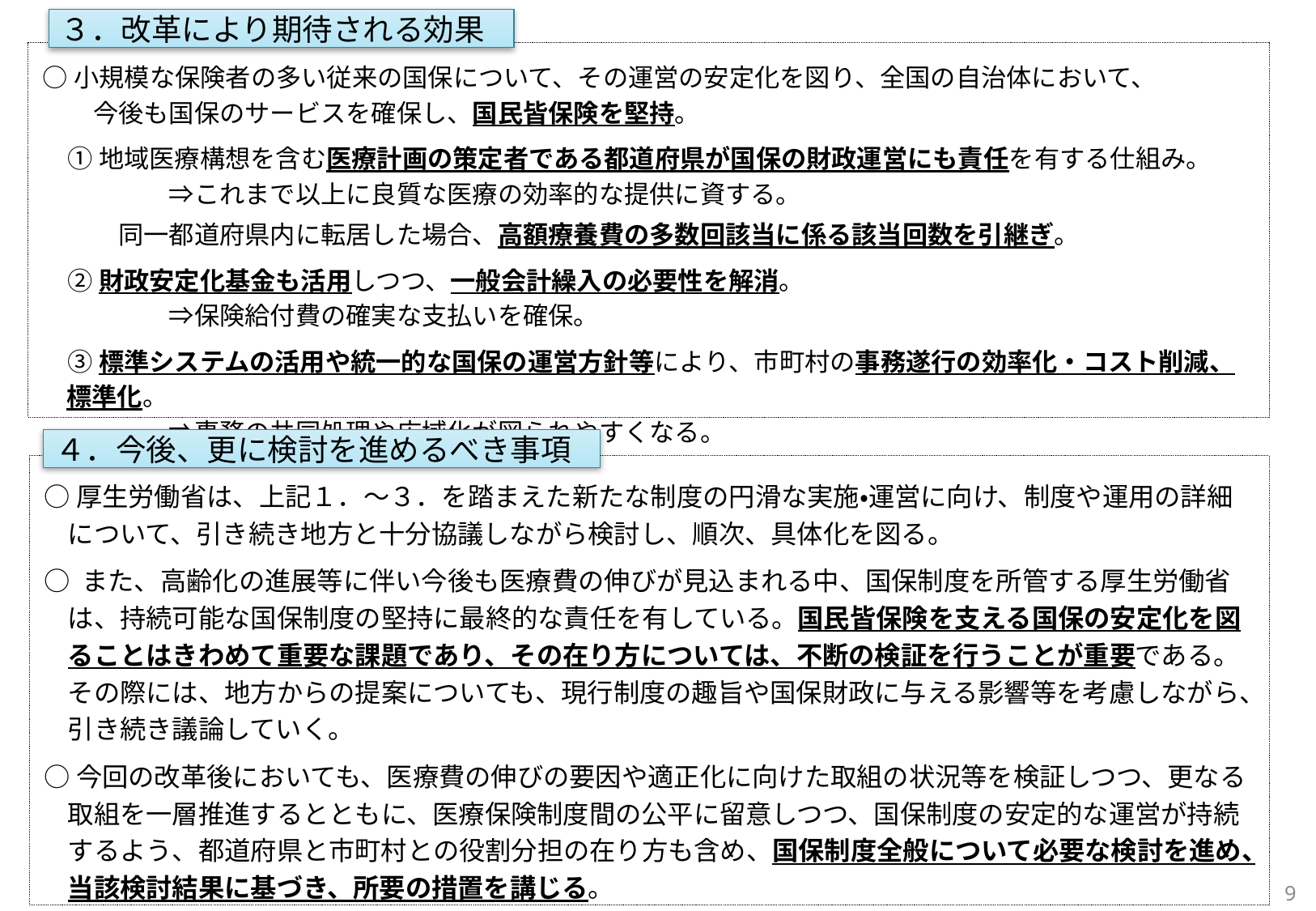

３．改革により期待される効果
○小規模な保険者の多い従来の国保について、その運営の安定化を図り、全国の自治体において、
　　今後も国保のサービスを確保し、国民皆保険を堅持。
　① 地域医療構想を含む医療計画の策定者である都道府県が国保の財政運営にも責任を有する仕組み。
　　　　　⇒これまで以上に良質な医療の効率的な提供に資する。
　　　同一都道府県内に転居した場合、高額療養費の多数回該当に係る該当回数を引継ぎ。
　② 財政安定化基金も活用しつつ、一般会計繰入の必要性を解消。
　　　　　⇒保険給付費の確実な支払いを確保。
　③ 標準システムの活用や統一的な国保の運営方針等により、市町村の事務遂行の効率化・コスト削減、標準化。
　　　　　⇒事務の共同処理や広域化が図られやすくなる。

４．今後、更に検討を進めるべき事項
○厚生労働省は、上記１．～３．を踏まえた新たな制度の円滑な実施・運営に向け、制度や運用の詳細について、引き続き地方と十分協議しながら検討し、順次、具体化を図る。
○ また、高齢化の進展等に伴い今後も医療費の伸びが見込まれる中、国保制度を所管する厚生労働省は、持続可能な国保制度の堅持に最終的な責任を有している。国民皆保険を支える国保の安定化を図ることはきわめて重要な課題であり、その在り方については、不断の検証を行うことが重要である。その際には、地方からの提案についても、現行制度の趣旨や国保財政に与える影響等を考慮しながら、引き続き議論していく。
○今回の改革後においても、医療費の伸びの要因や適正化に向けた取組の状況等を検証しつつ、更なる取組を一層推進するとともに、医療保険制度間の公平に留意しつつ、国保制度の安定的な運営が持続するよう、都道府県と市町村との役割分担の在り方も含め、国保制度全般について必要な検討を進め、当該検討結果に基づき、所要の措置を講じる。
      ⇒今後も、厚生労働省と地方との間で、国保基盤強化協議会等において真摯に議論を行う。

9